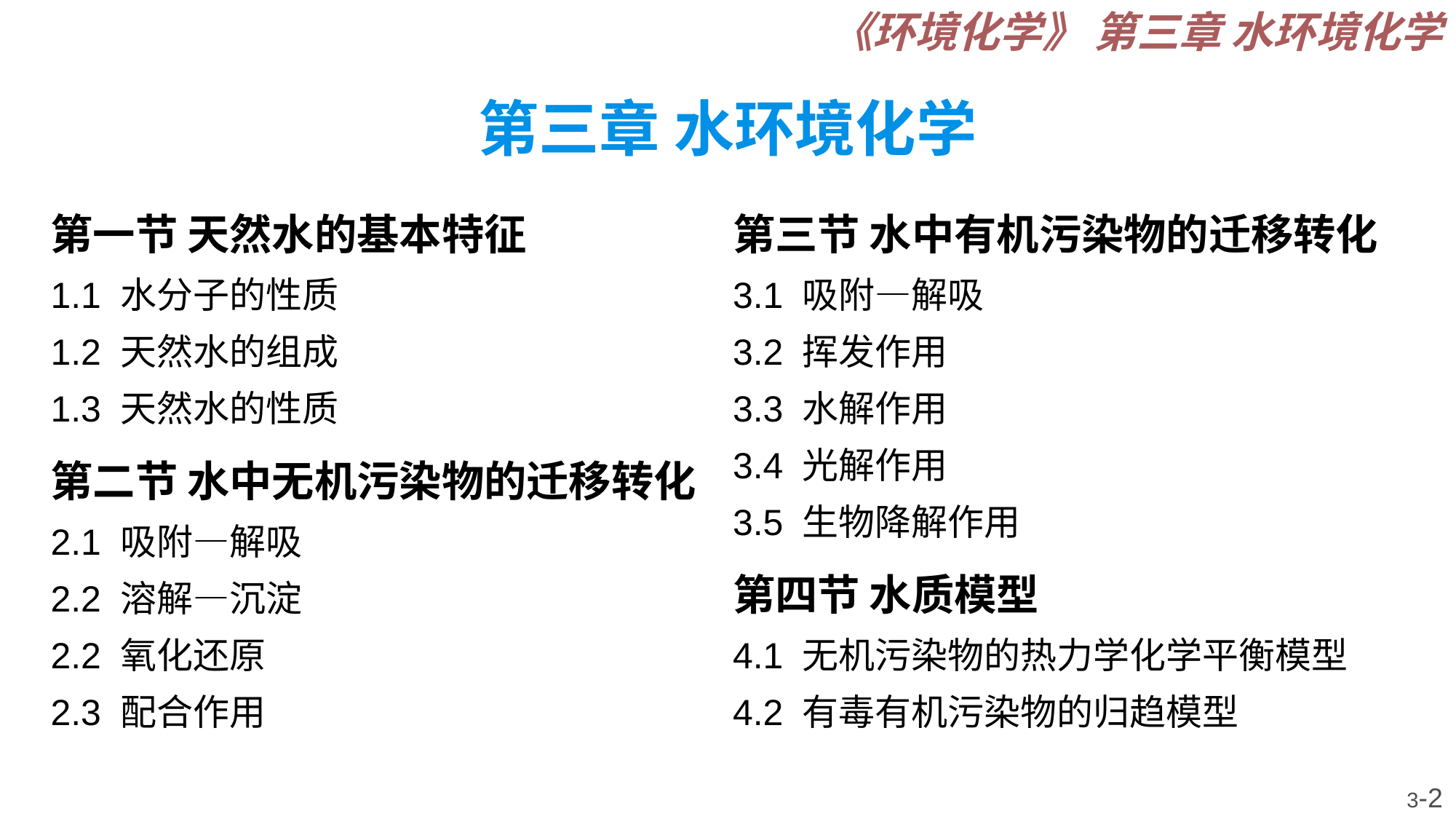

《环境化学》 第三章 水环境化学
第三章 水环境化学
第三节 水中有机污染物的迁移转化
3.1 吸附—解吸
3.2 挥发作用
3.3 水解作用
3.4 光解作用
3.5 生物降解作用
第四节 水质模型
4.1 无机污染物的热力学化学平衡模型
4.2 有毒有机污染物的归趋模型
第一节 天然水的基本特征
1.1 水分子的性质
1.2 天然水的组成
1.3 天然水的性质
第二节 水中无机污染物的迁移转化
2.1 吸附—解吸
2.2 溶解—沉淀
2.2 氧化还原
2.3 配合作用
3-2